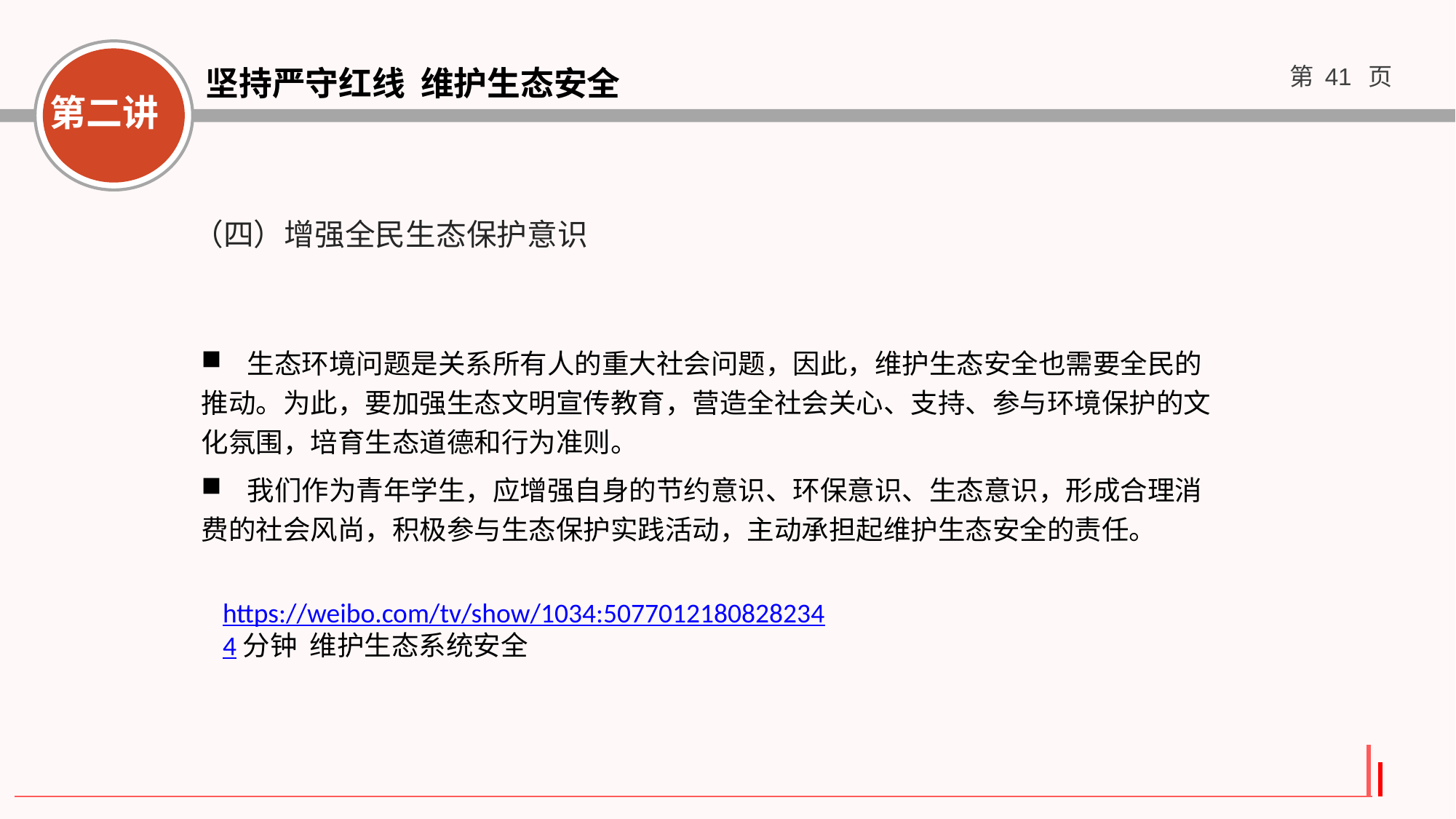

（四）增强全民生态保护意识
   生态环境问题是关系所有人的重大社会问题，因此，维护生态安全也需要全民的推动。为此，要加强生态文明宣传教育，营造全社会关心、支持、参与环境保护的文化氛围，培育生态道德和行为准则。
   我们作为青年学生，应增强自身的节约意识、环保意识、生态意识，形成合理消费的社会风尚，积极参与生态保护实践活动，主动承担起维护生态安全的责任。
https://weibo.com/tv/show/1034:50770121808282344分钟  维护生态系统安全